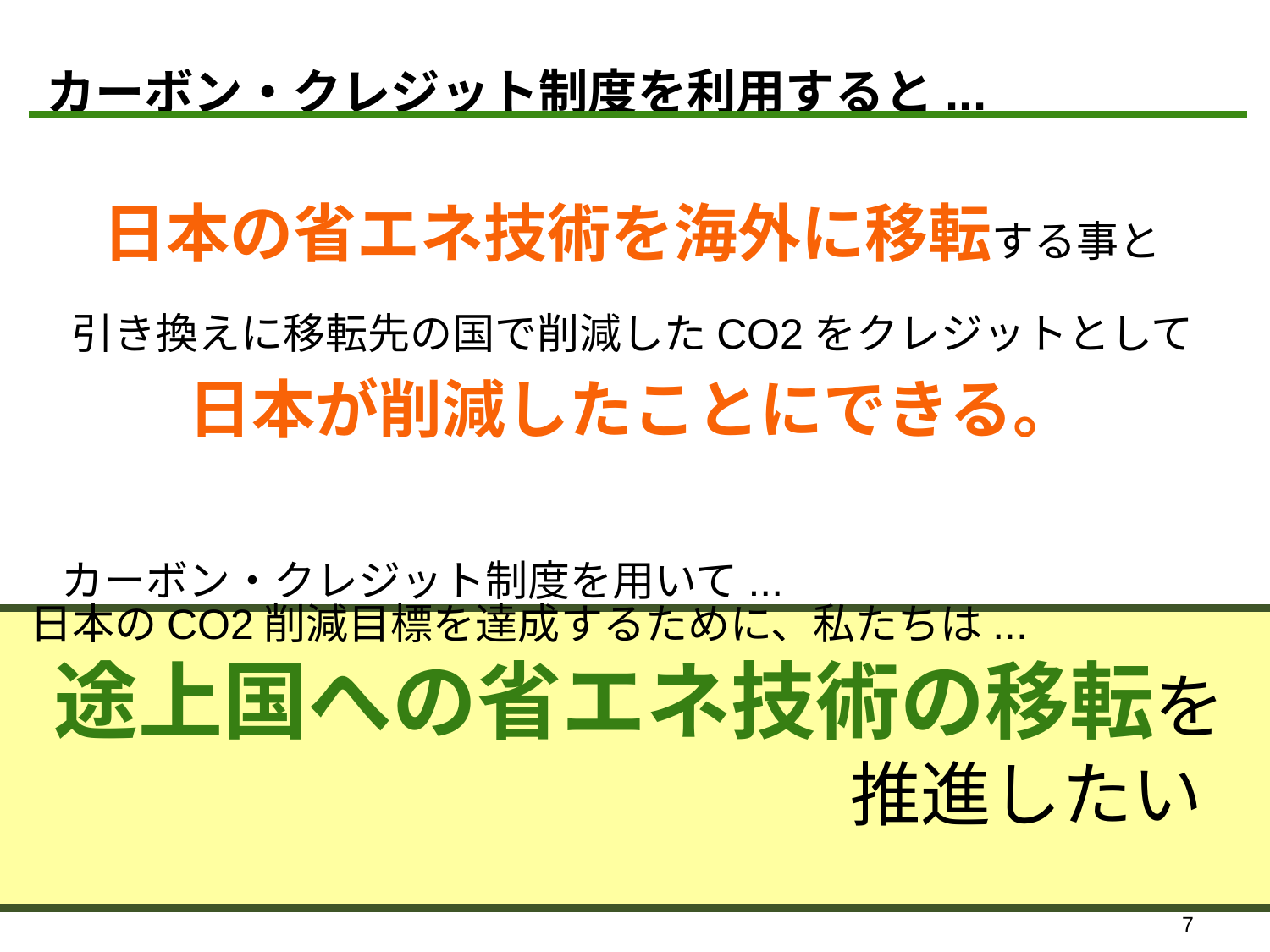

カーボン・クレジット制度を利用すると...
日本の省エネ技術を海外に移転する事と
引き換えに移転先の国で削減したCO2をクレジットとして
日本が削減したことにできる。
カーボン・クレジット制度を用いて...
　日本のCO2削減目標を達成するために、私たちは...
途上国への省エネ技術の移転を
　　　　　　　　　　　　推進したい

7